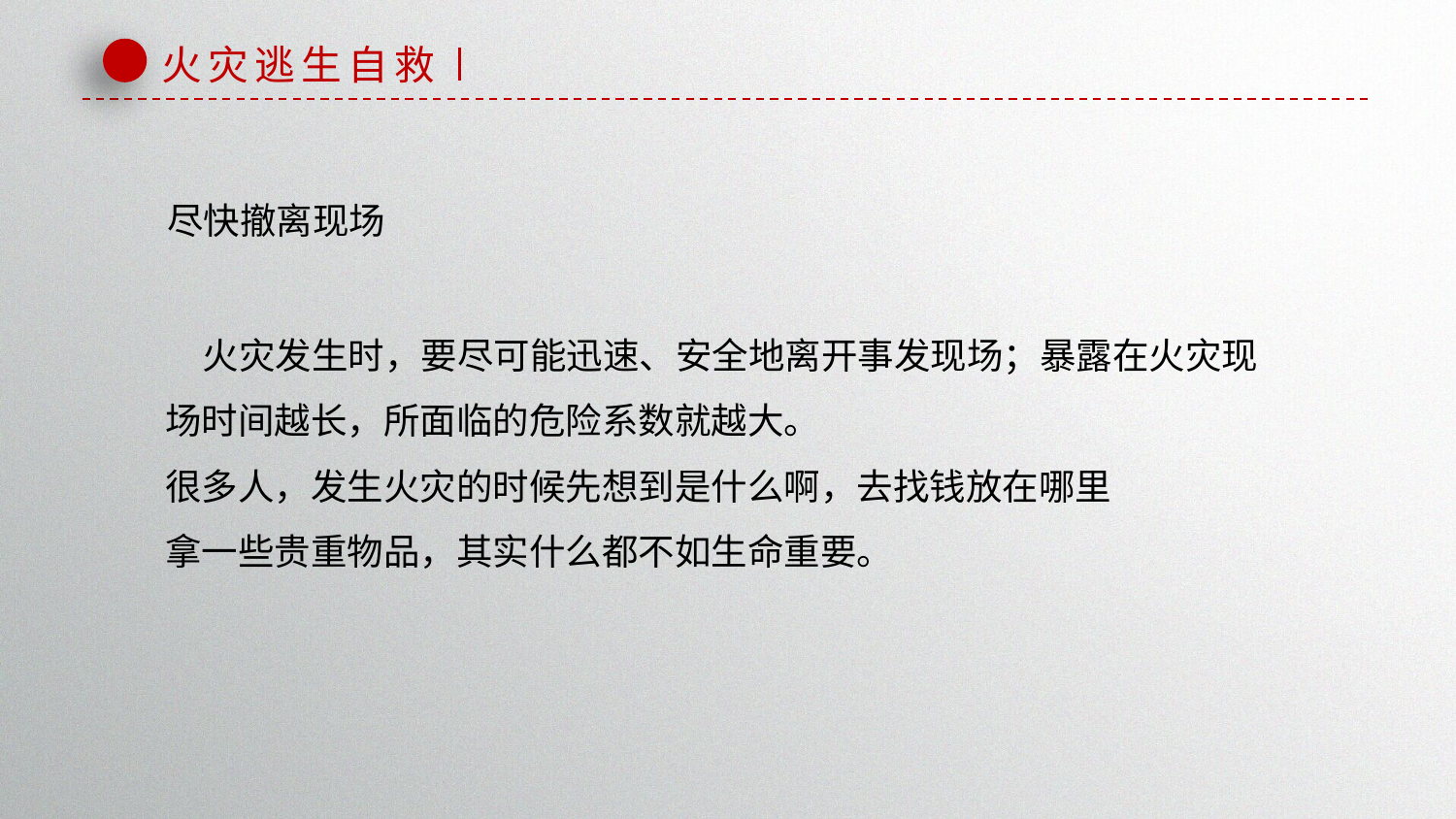

火灾逃生自救

尽快撤离现场
    火灾发生时，要尽可能迅速、安全地离开事发现场；暴露在火灾现场时间越长，所面临的危险系数就越大。
很多人，发生火灾的时候先想到是什么啊，去找钱放在哪里
拿一些贵重物品，其实什么都不如生命重要。